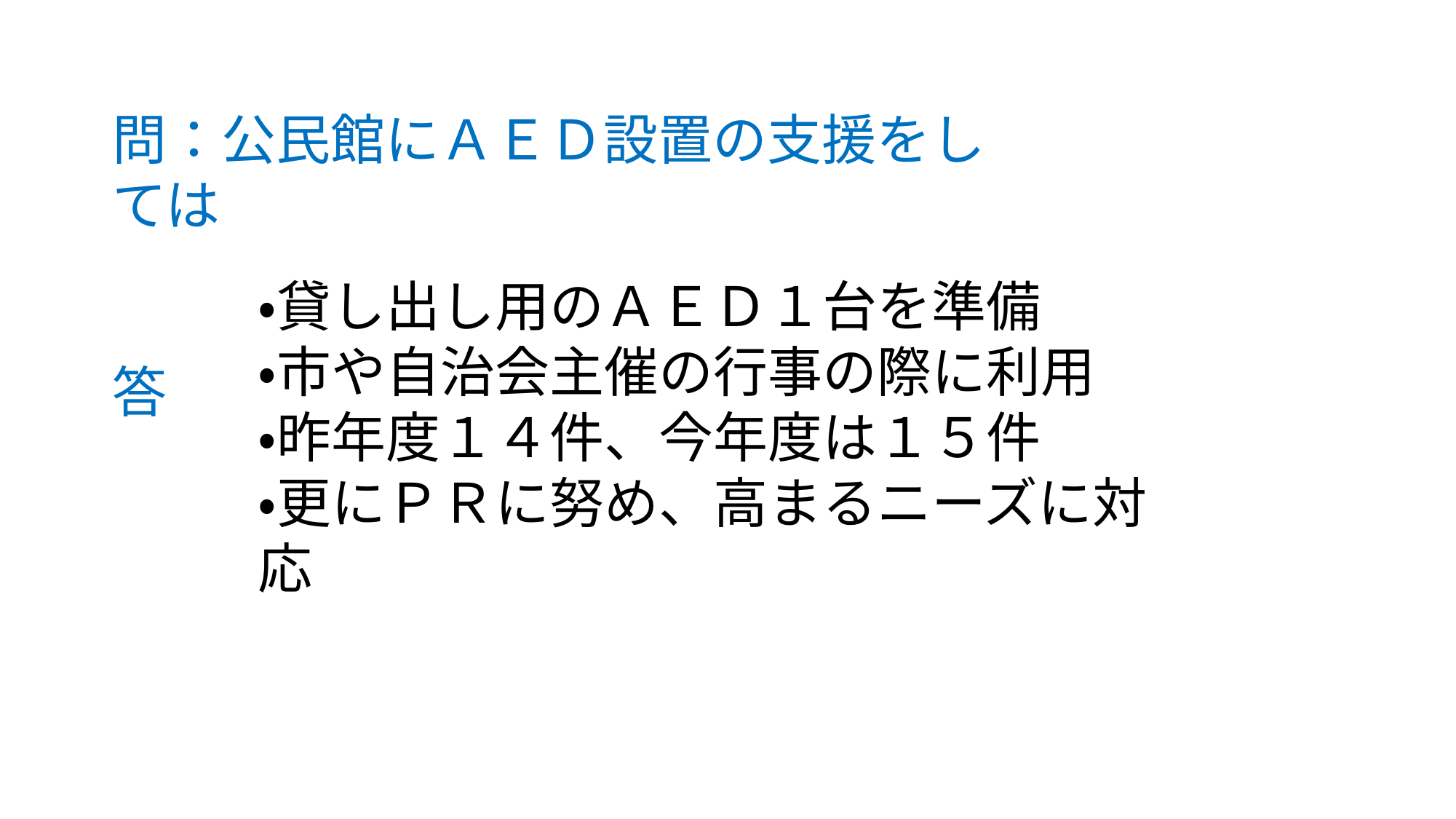

問：公民館にＡＥＤ設置の支援をしては
・貸し出し用のＡＥＤ１台を準備
・市や自治会主催の行事の際に利用
・昨年度１４件、今年度は１５件
・更にＰＲに努め、高まるニーズに対応
答